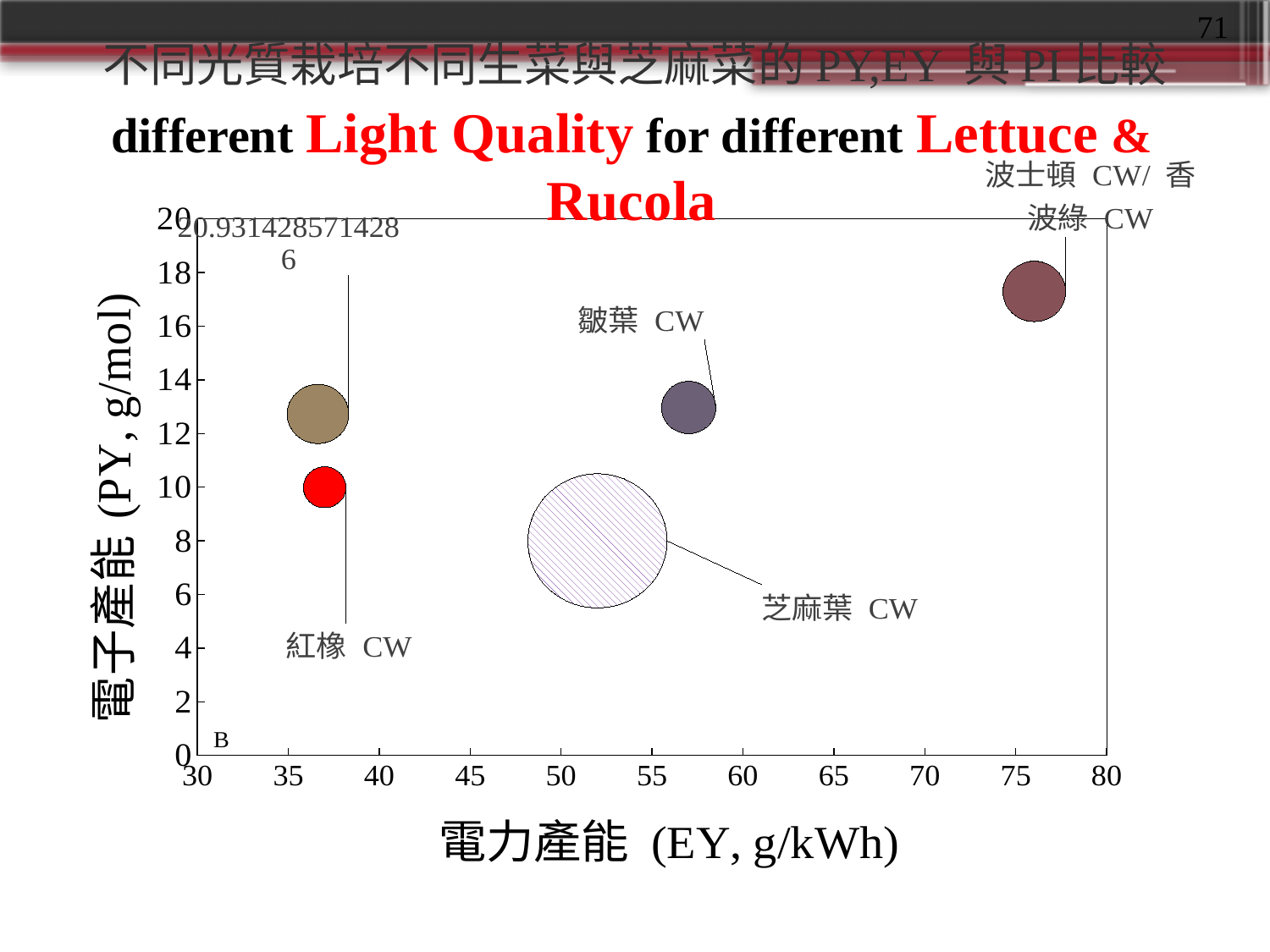

# 不同光質栽培不同生菜與芝麻菜的PY,EY 與PI比較
71
different Light Quality for different Lettuce & Rucola

### Chart

| Category |  |
|---|---|